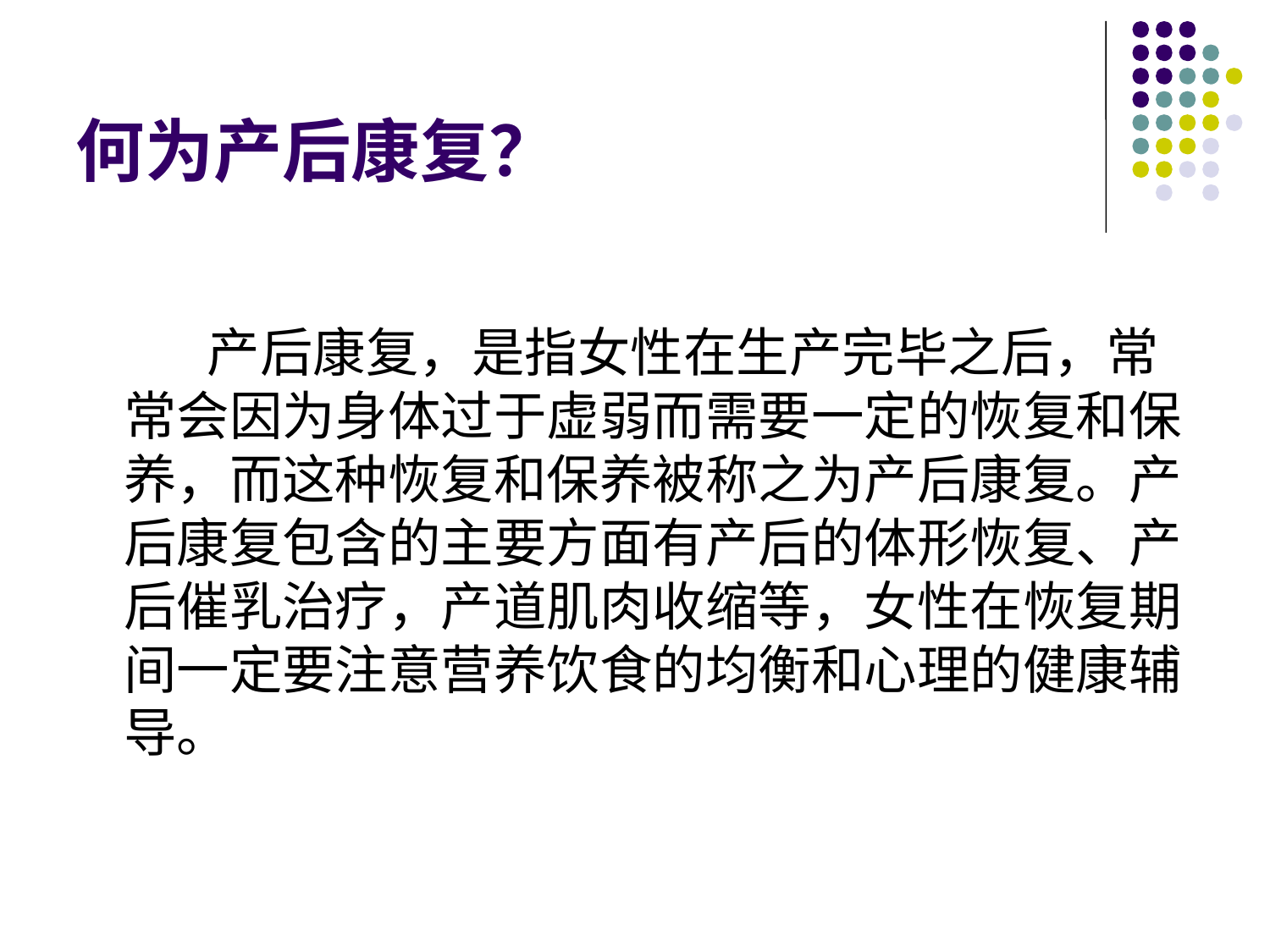

# 何为产后康复？

          产后康复，是指女性在生产完毕之后，常常会因为身体过于虚弱而需要一定的恢复和保养，而这种恢复和保养被称之为产后康复。产后康复包含的主要方面有产后的体形恢复、产后催乳治疗，产道肌肉收缩等，女性在恢复期间一定要注意营养饮食的均衡和心理的健康辅导。